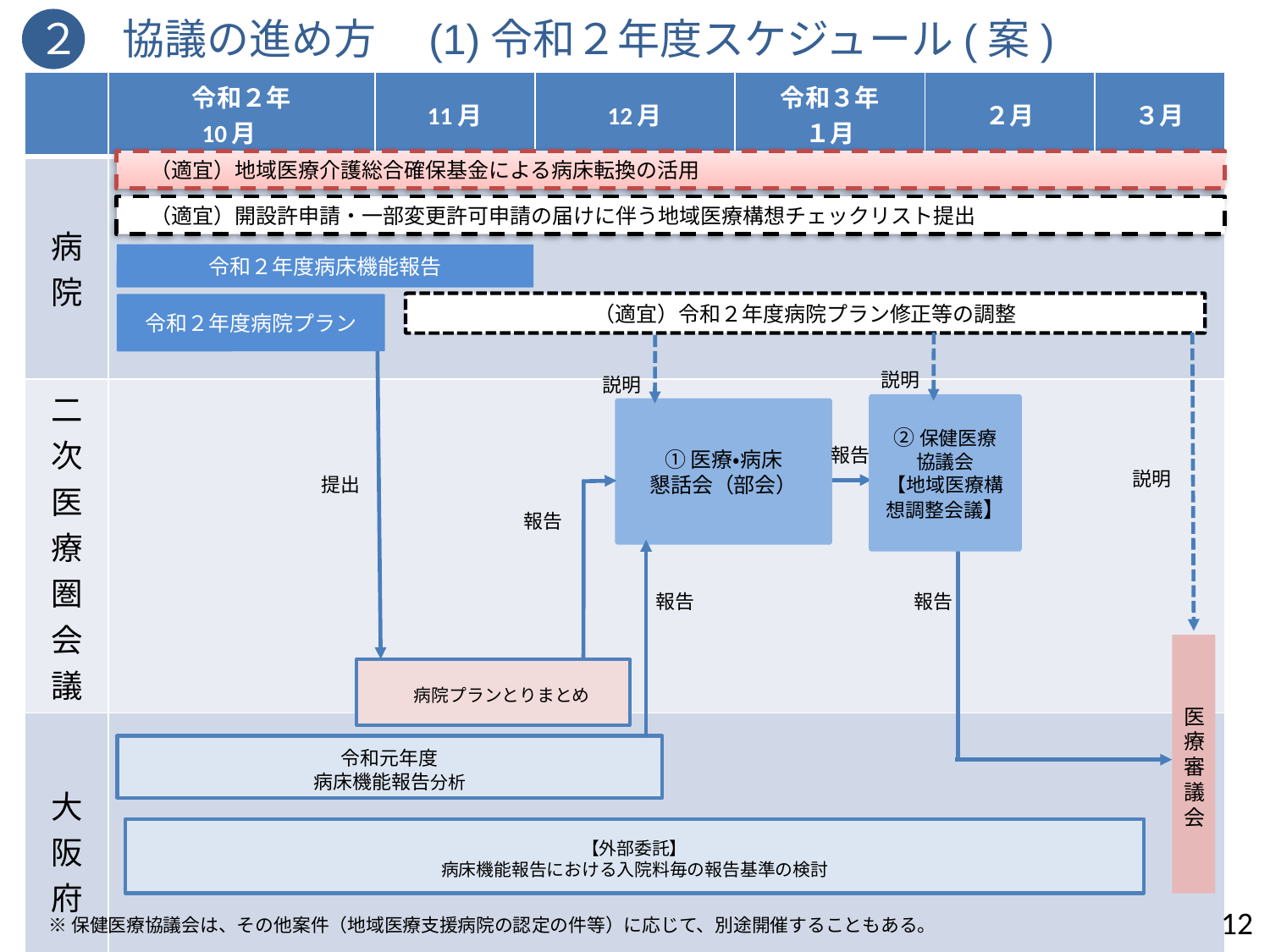

２　協議の進め方　(1)令和２年度スケジュール(案)

|  | 令和２年 10月 | 11月 | 12月 | 令和３年 １月 | ２月 | ３月 |
| --- | --- | --- | --- | --- | --- | --- |
| 病院 |  |  |  |  |  |  |
| 二次医療圏会議 |  |  |  |  |  |  |
| 大阪府 |  |  |  |  |  |  |
　（適宜）地域医療介護総合確保基金による病床転換の活用
　（適宜）開設許申請・一部変更許可申請の届けに伴う地域医療構想チェックリスト提出
令和２年度病床機能報告
（適宜）令和２年度病院プラン修正等の調整
令和２年度病院プラン
説明
説明
②保健医療
協議会
【地域医療構想調整会議】
①医療・病床
懇話会（部会）
報告
説明
提出
報告
報告
報告
医療審議会

　病院プランとりまとめ

令和元年度
病床機能報告分析
【外部委託】
病床機能報告における入院料毎の報告基準の検討
12
※保健医療協議会は、その他案件（地域医療支援病院の認定の件等）に応じて、別途開催することもある。